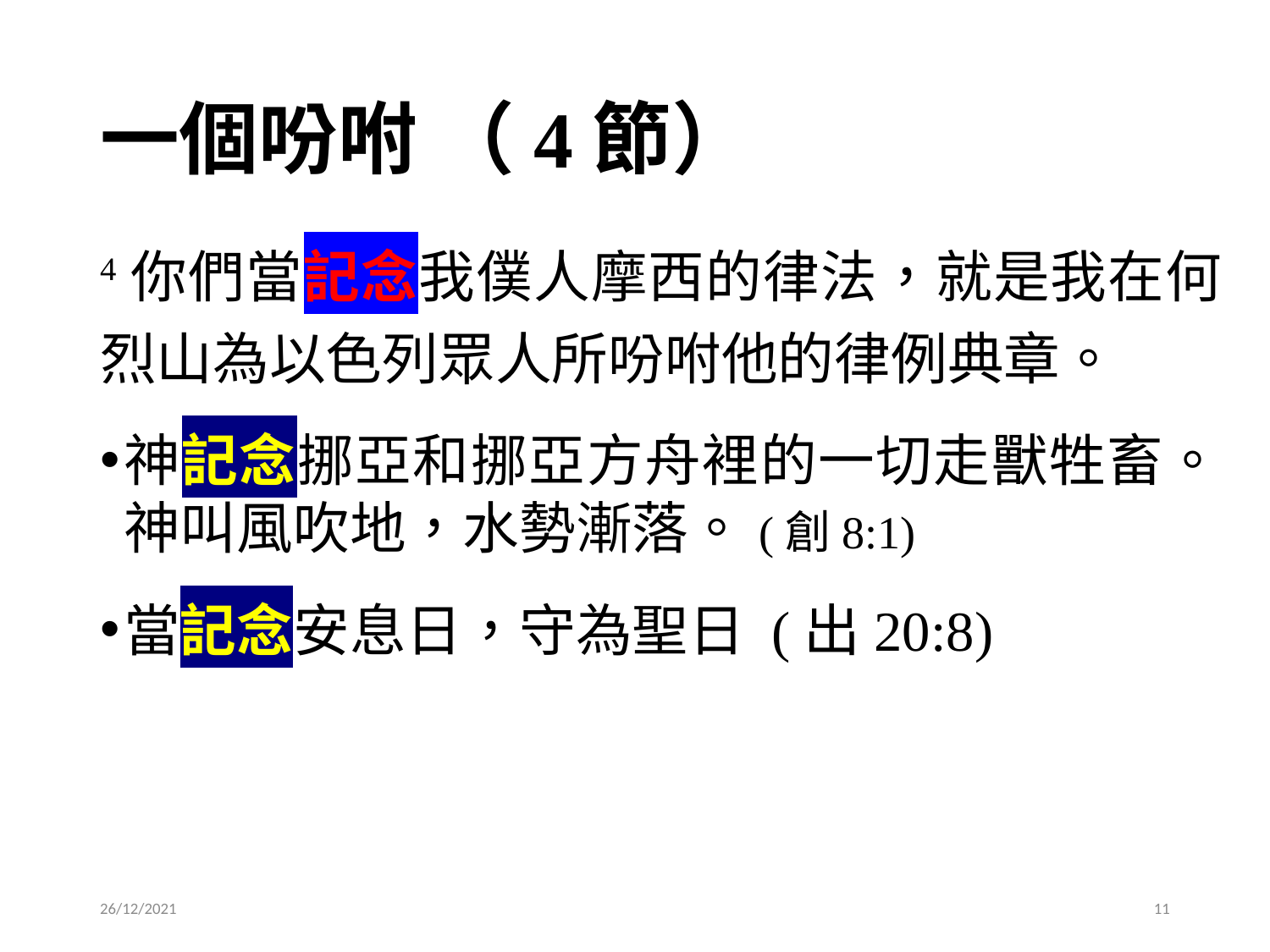

# 一個吩咐 （4節）
4你們當記念我僕人摩西的律法，就是我在何烈山為以色列眾人所吩咐他的律例典章。
神記念挪亞和挪亞方舟裡的一切走獸牲畜。神叫風吹地，水勢漸落。(創8:1)
當記念安息日，守為聖日 (出20:8)
26/12/2021

11